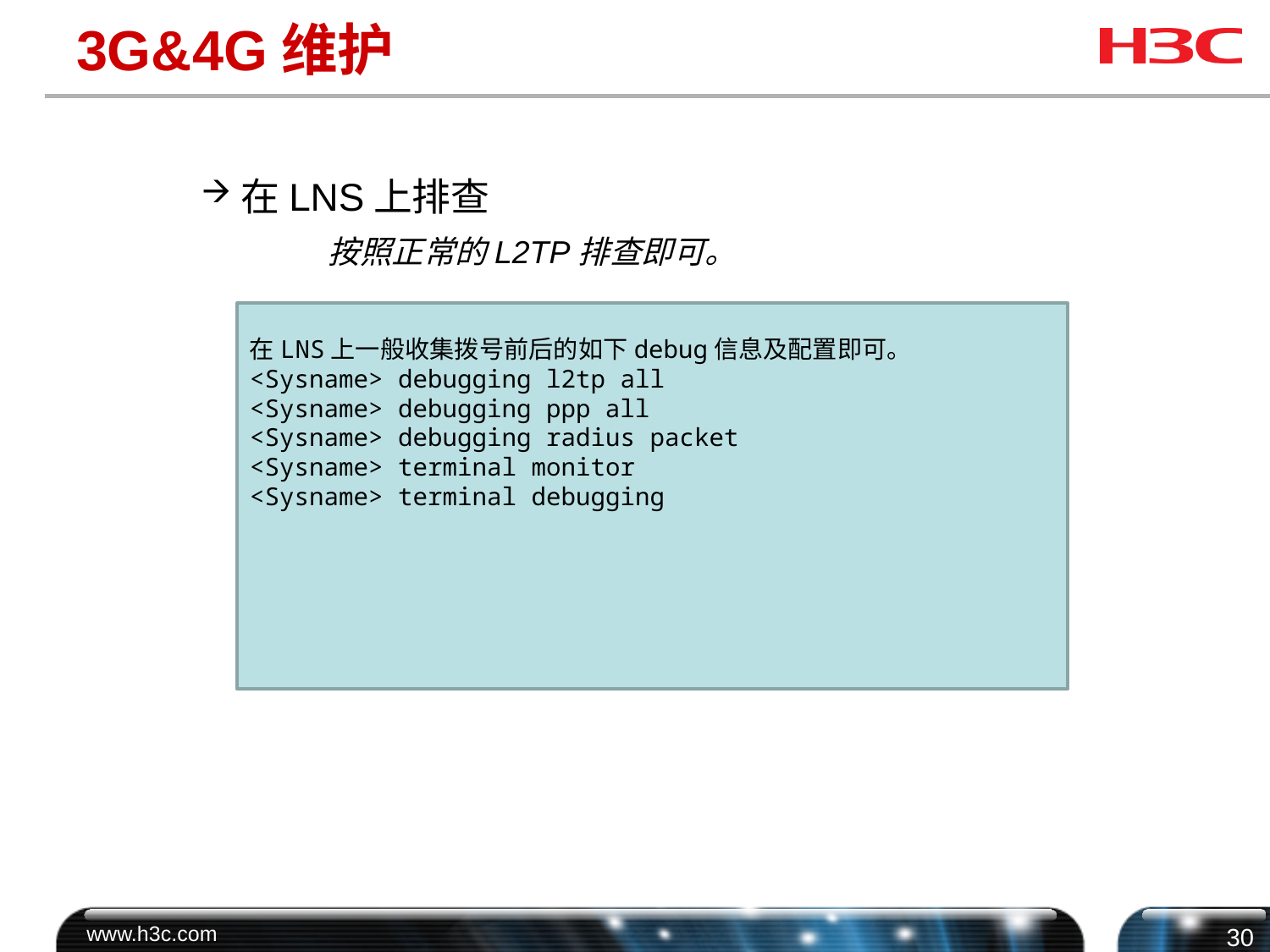

# 3G&4G维护
在LNS上排查
	按照正常的L2TP排查即可。

在LNS上一般收集拨号前后的如下debug信息及配置即可。
<Sysname> debugging l2tp all
<Sysname> debugging ppp all
<Sysname> debugging radius packet
<Sysname> terminal monitor
<Sysname> terminal debugging